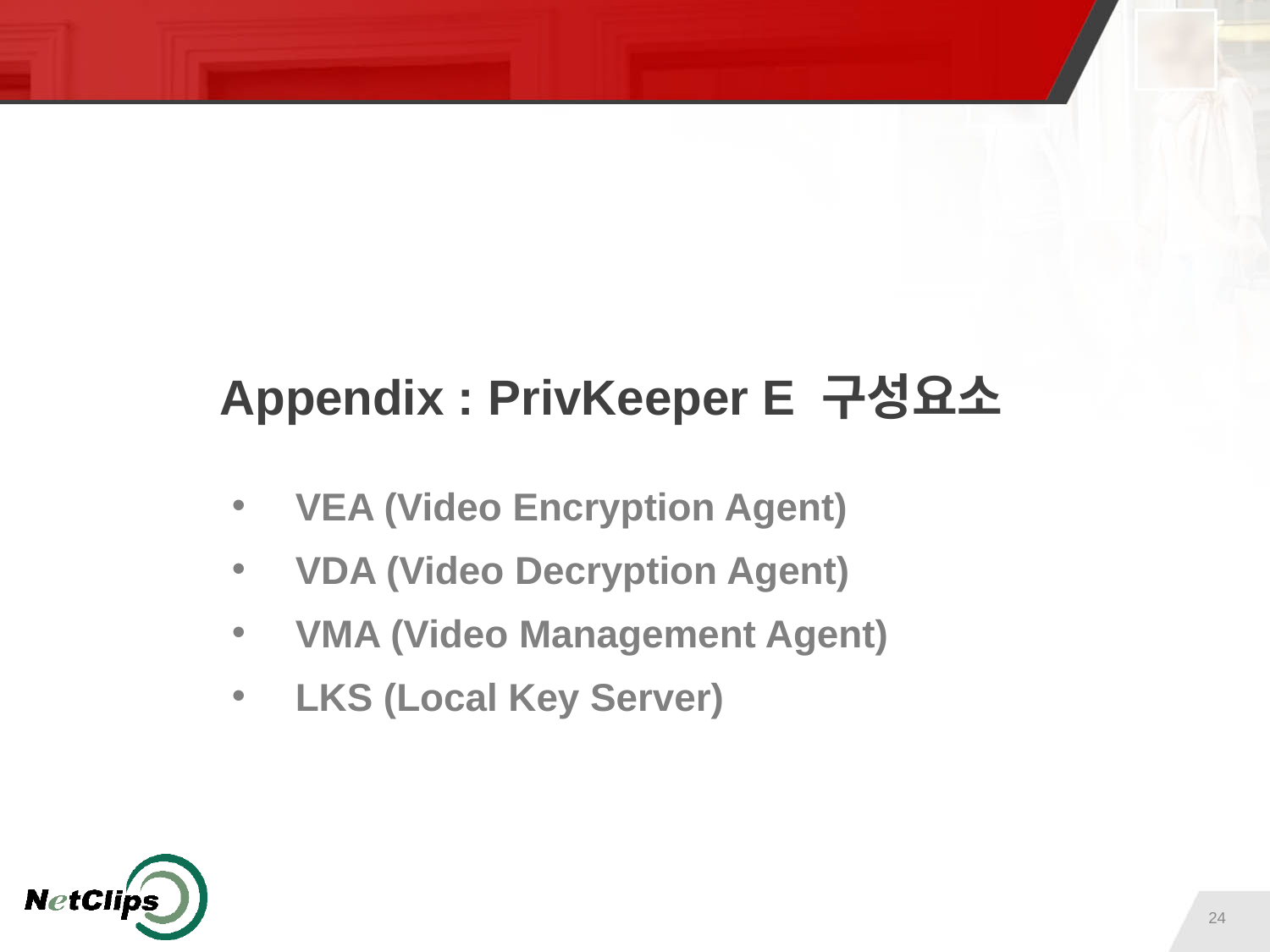

# Appendix : PrivKeeper E 구성요소
VEA (Video Encryption Agent)
VDA (Video Decryption Agent)
VMA (Video Management Agent)
LKS (Local Key Server)
24